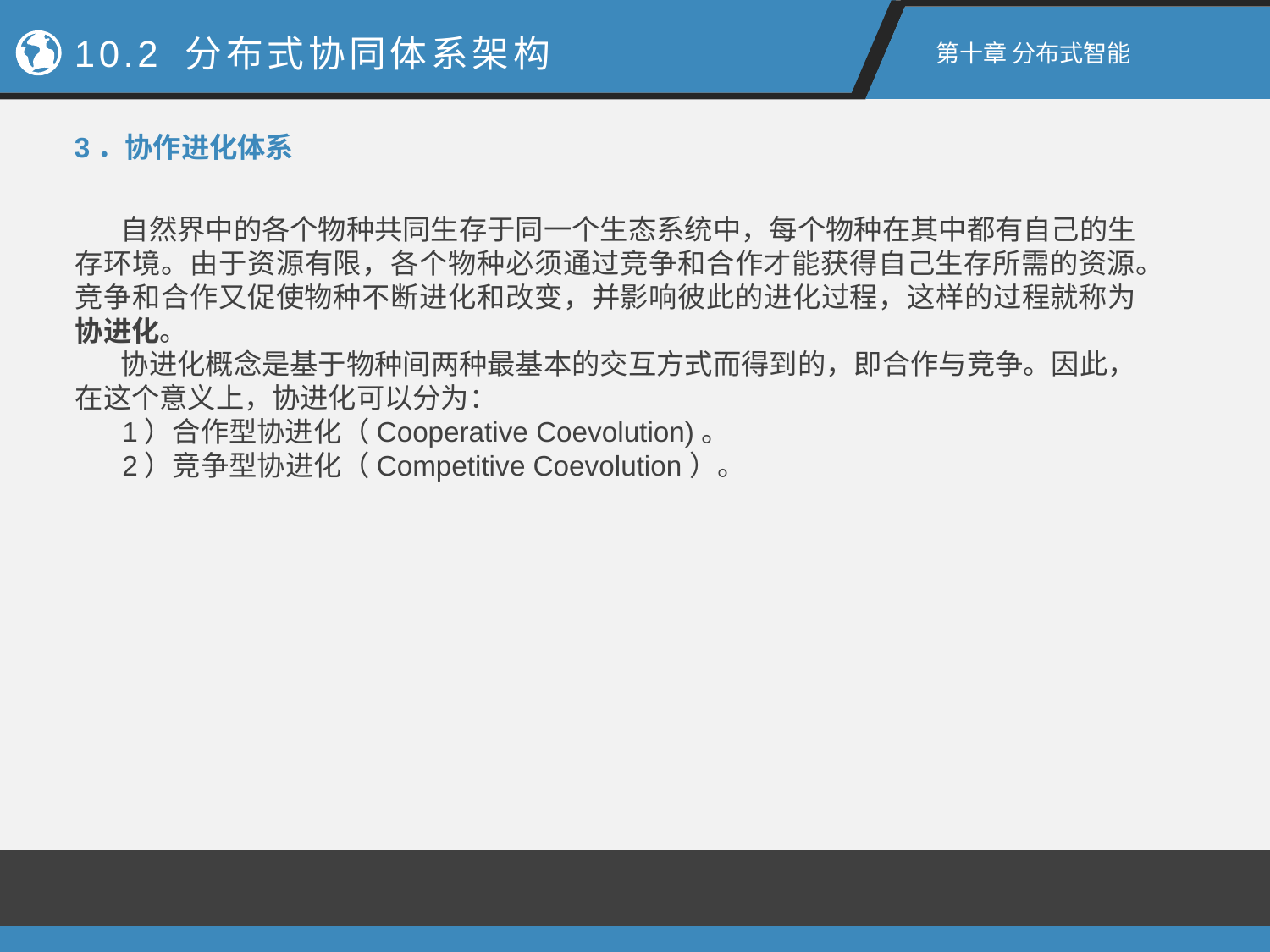

10.2 分布式协同体系架构

第十章 分布式智能
3．协作进化体系

      自然界中的各个物种共同生存于同一个生态系统中，每个物种在其中都有自己的生存环境。由于资源有限，各个物种必须通过竞争和合作才能获得自己生存所需的资源。竞争和合作又促使物种不断进化和改变，并影响彼此的进化过程，这样的过程就称为协进化。
      协进化概念是基于物种间两种最基本的交互方式而得到的，即合作与竞争。因此，在这个意义上，协进化可以分为：
      1）合作型协进化（Cooperative Coevolution)。
      2）竞争型协进化（Competitive Coevolution）。